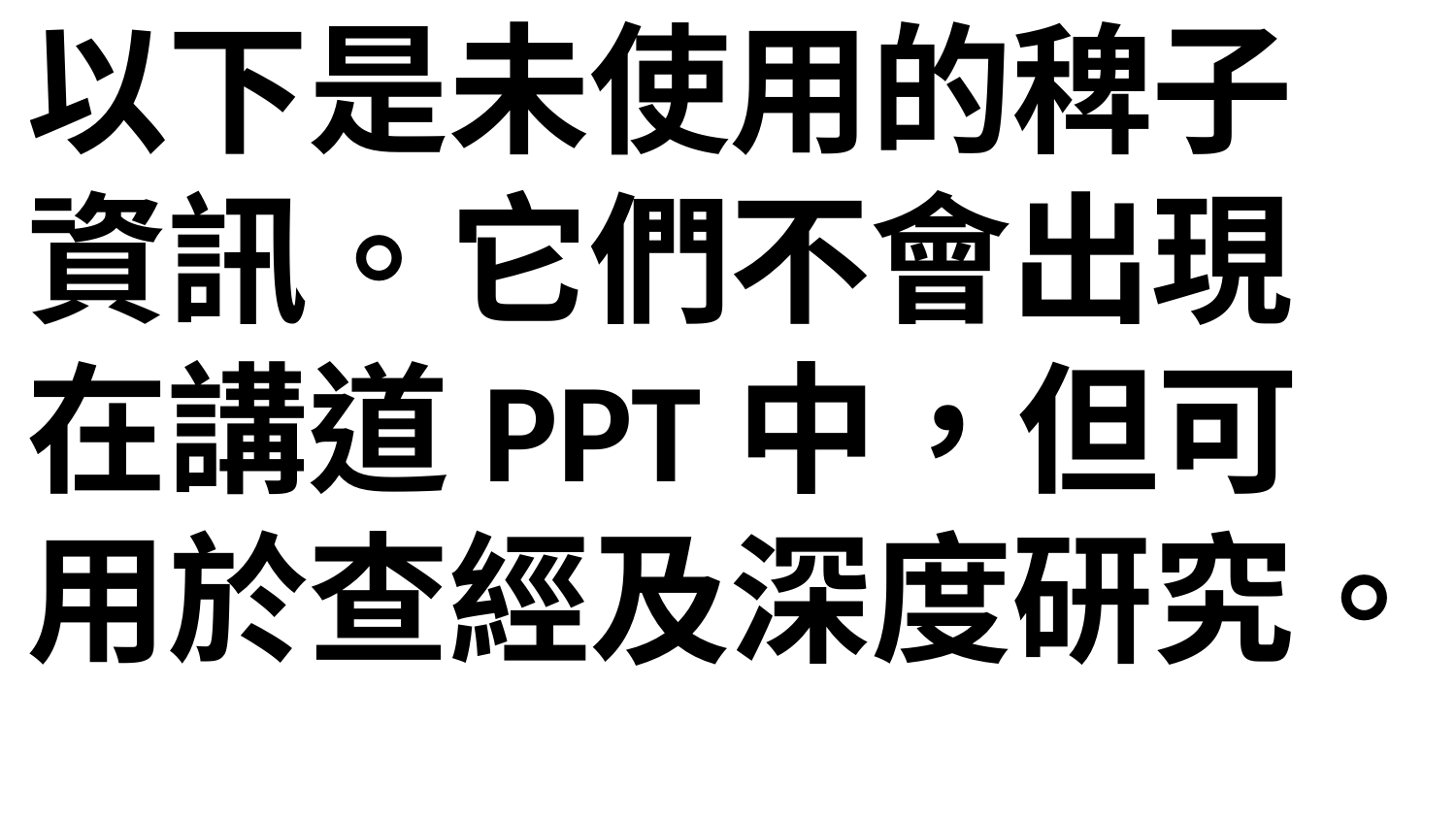

以下是未使用的稗子資訊。它們不會出現在講道PPT中，但可用於查經及深度研究。